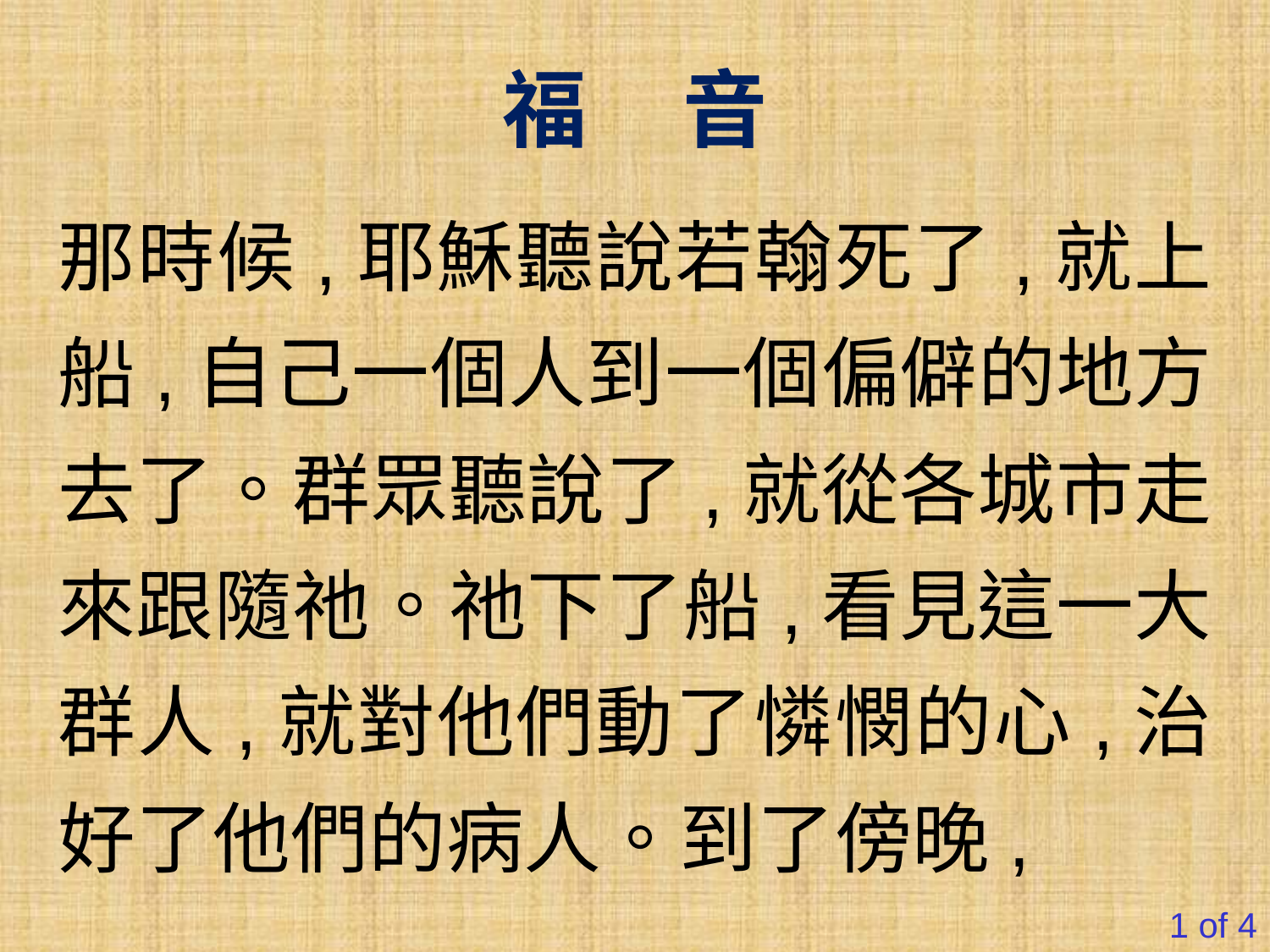

福     音

那時候,耶穌聽說若翰死了,就上船,自己一個人到一個偏僻的地方去了。群眾聽說了,就從各城市走來跟隨祂。祂下了船,看見這一大群人,就對他們動了憐憫的心,治好了他們的病人。到了傍晚,
1 of 4